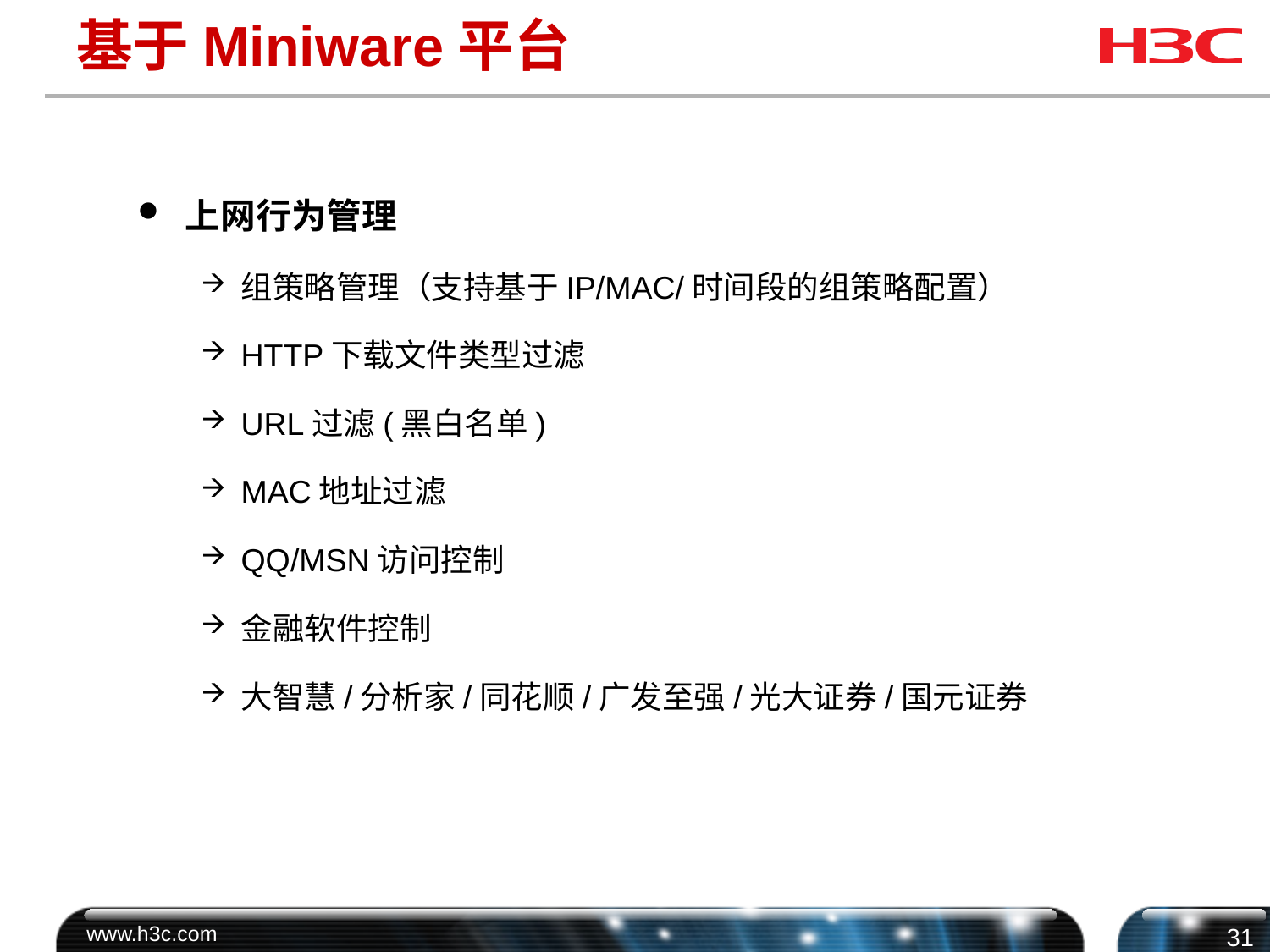

# 基于Miniware平台
上网行为管理
组策略管理（支持基于IP/MAC/时间段的组策略配置）
HTTP下载文件类型过滤
URL过滤(黑白名单)
MAC地址过滤
QQ/MSN访问控制
金融软件控制
大智慧/分析家/同花顺/广发至强/光大证券/国元证券